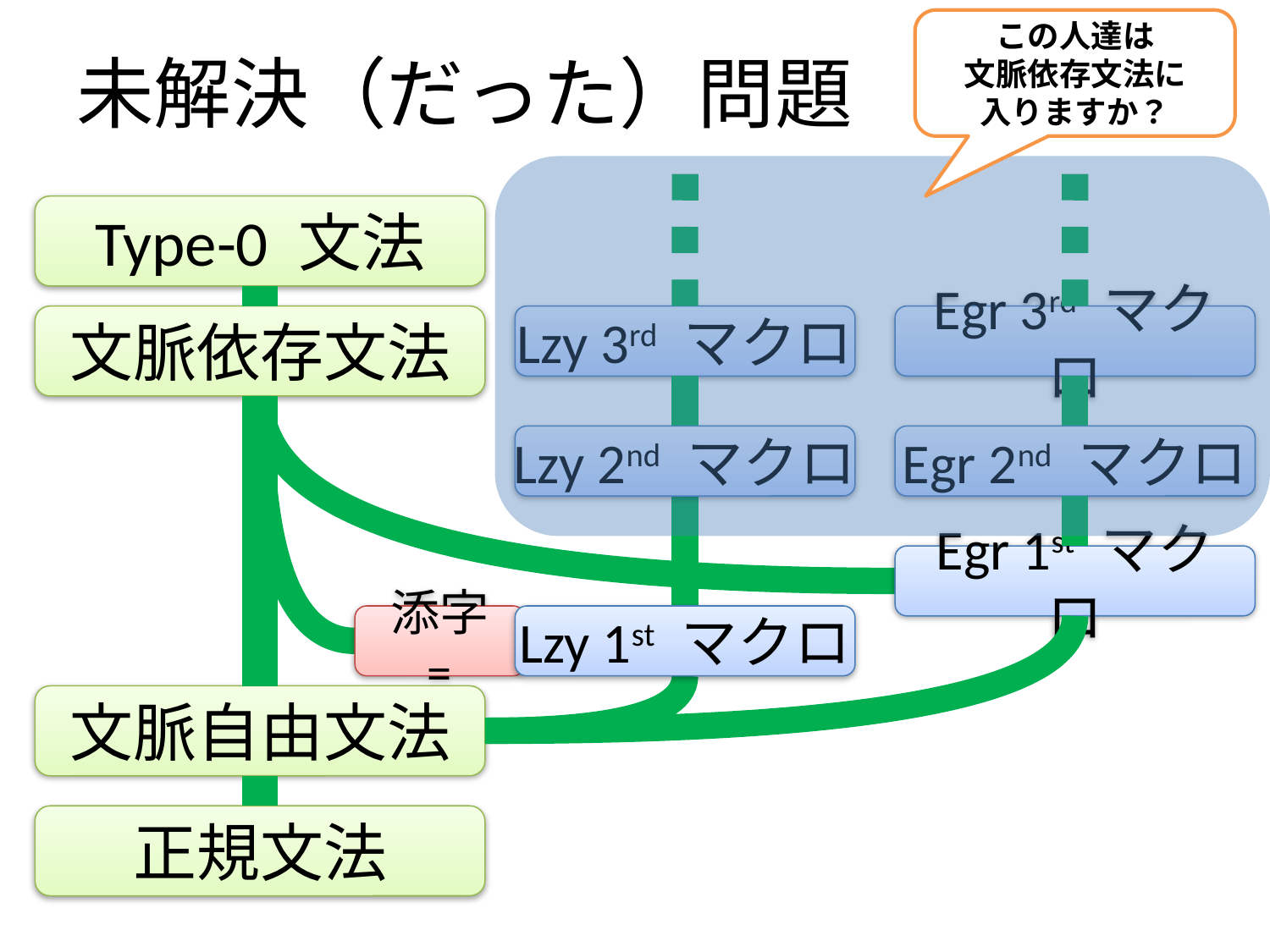

この人達は
文脈依存文法に
入りますか？
# 未解決（だった）問題

Type-0 文法
文脈依存文法
Lzy 3rd マクロ
Egr 3rd マクロ
Lzy 2nd マクロ
Egr 2nd マクロ
Egr 1st マクロ
添字 =
Lzy 1st マクロ
文脈自由文法
正規文法